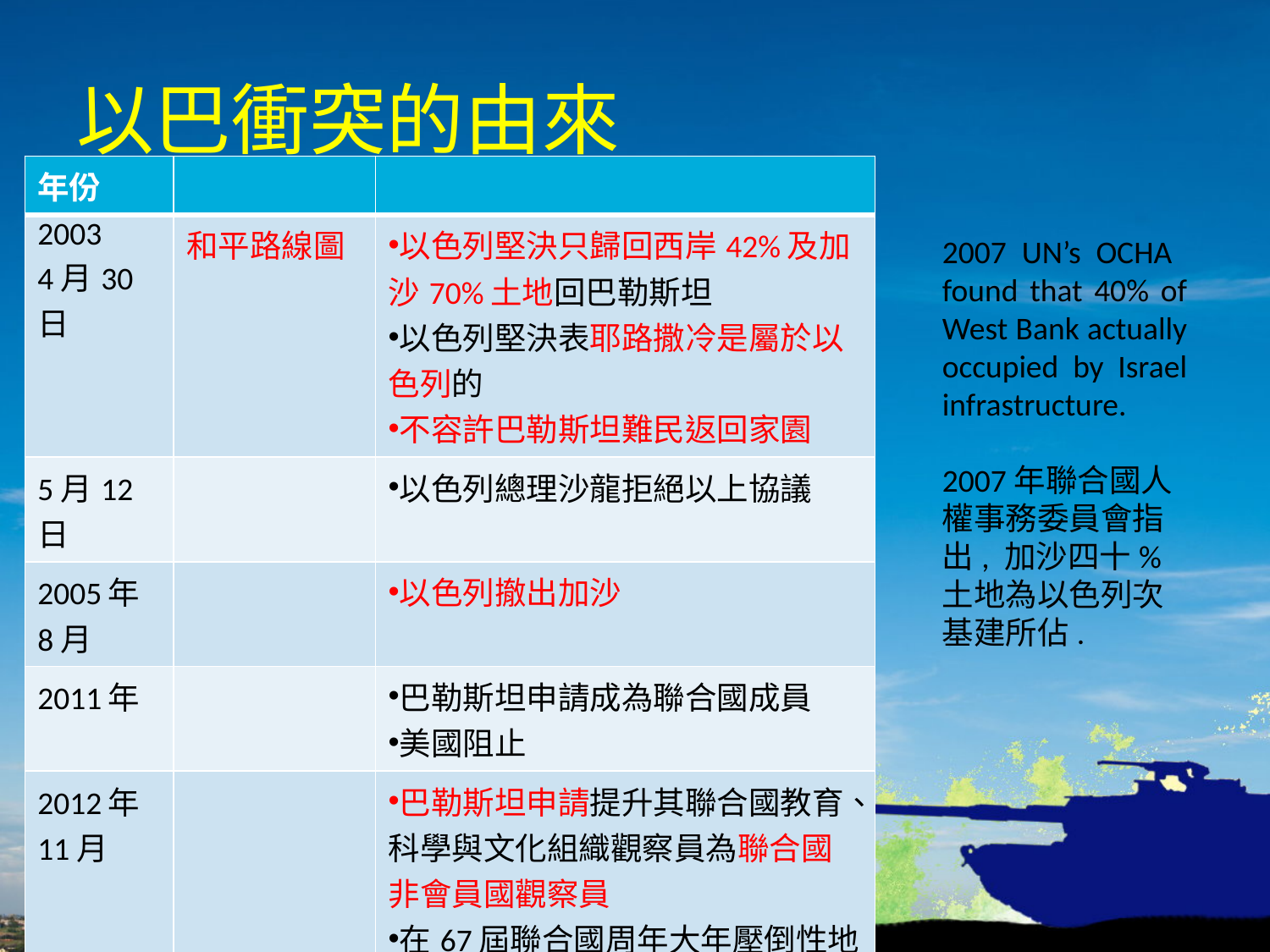

# 以巴衝突的由來
| 年份 |  |  |
| --- | --- | --- |
| 2003 4月30日 | 和平路線圖 | 以色列堅決只歸回西岸42%及加沙70%土地回巴勒斯坦 以色列堅決表耶路撒冷是屬於以色列的 不容許巴勒斯坦難民返回家園 |
| 5月12日 |  | 以色列總理沙龍拒絕以上協議 |
| 2005年 8月 |  | 以色列撤出加沙 |
| 2011年 |  | 巴勒斯坦申請成為聯合國成員 美國阻止 |
| 2012年 11月 |  | 巴勒斯坦申請提升其聯合國教育、科學與文化組織觀察員為聯合國非會員國觀察員 在67屆聯合國周年大年壓倒性地被通過 |
2007 UN’s OCHA  found that 40% of West Bank actually occupied by Israel infrastructure.

2007年聯合國人權事務委員會指出, 加沙四十%土地為以色列次基建所佔.